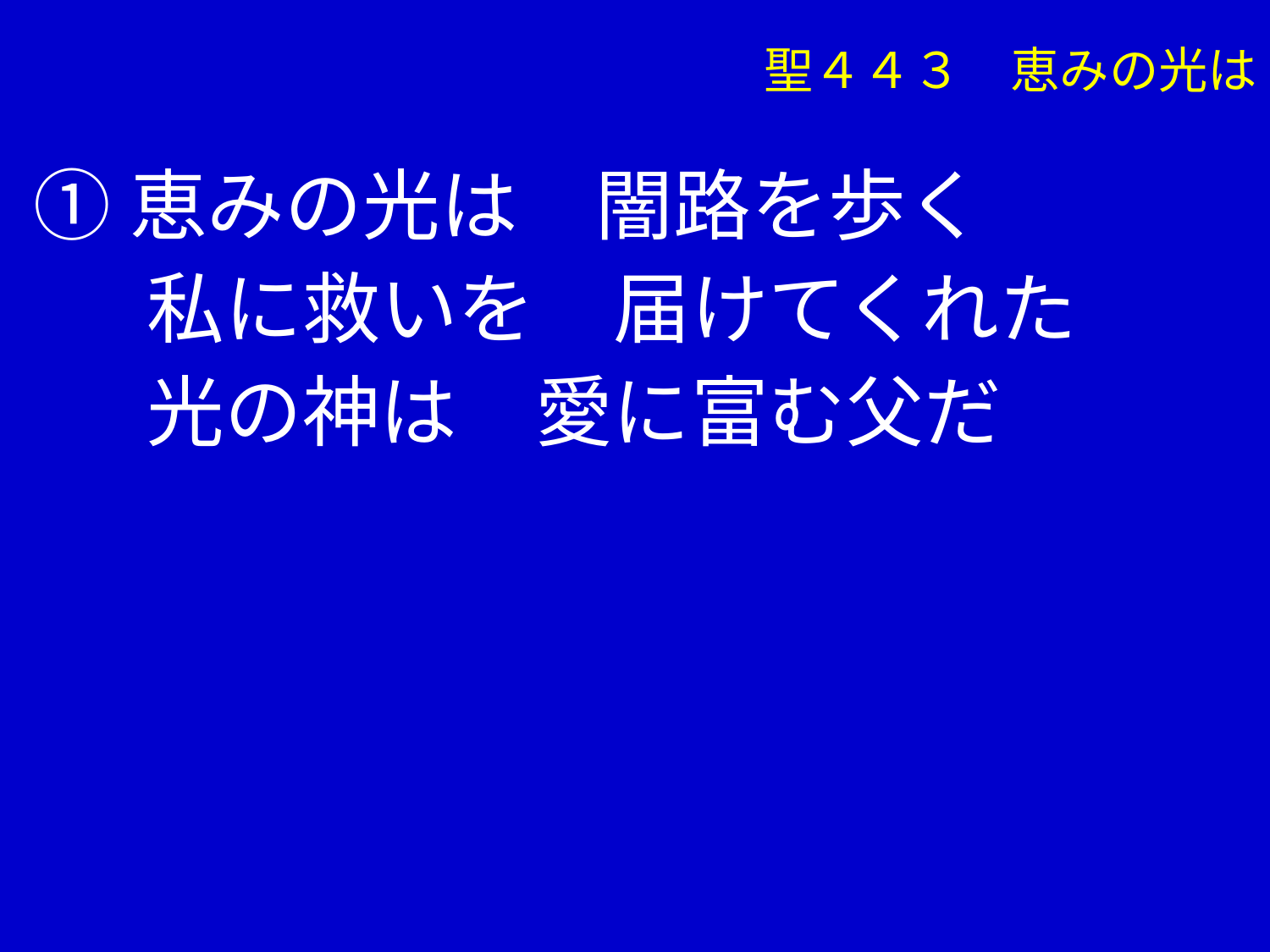

聖４４３　恵みの光は
①恵みの光は　闇路を歩く
 　私に救いを　届けてくれた
 　光の神は　愛に富む父だ